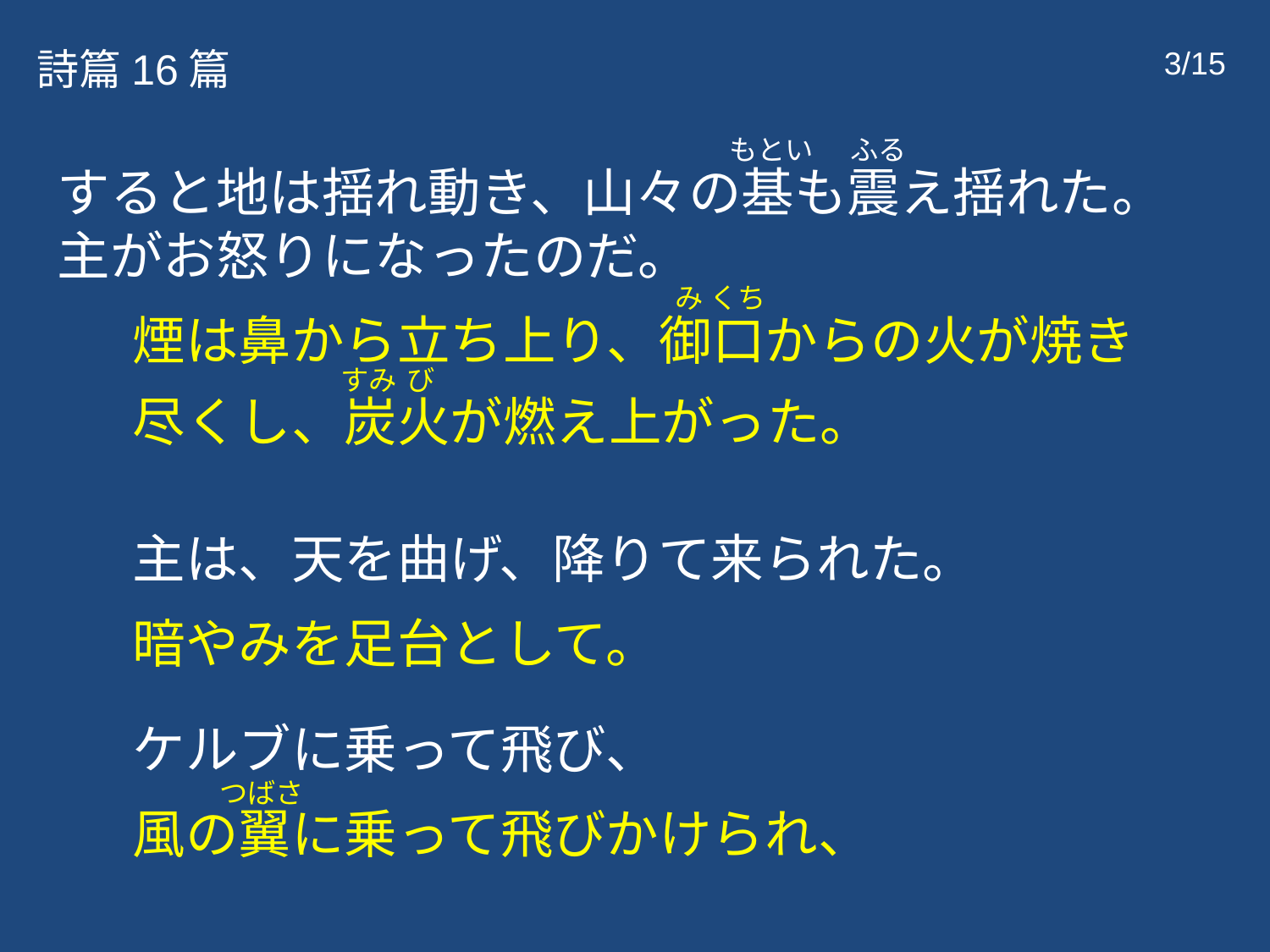

詩篇16篇
3/15
もとい
ふる
すると地は揺れ動き、山々の基も震え揺れた。主がお怒りになったのだ。
煙は鼻から立ち上り、御口からの火が焼き
尽くし、炭火が燃え上がった。
主は、天を曲げ、降りて来られた。
暗やみを足台として。
ケルブに乗って飛び、
風の翼に乗って飛びかけられ、
み くち
すみ  び
つばさ